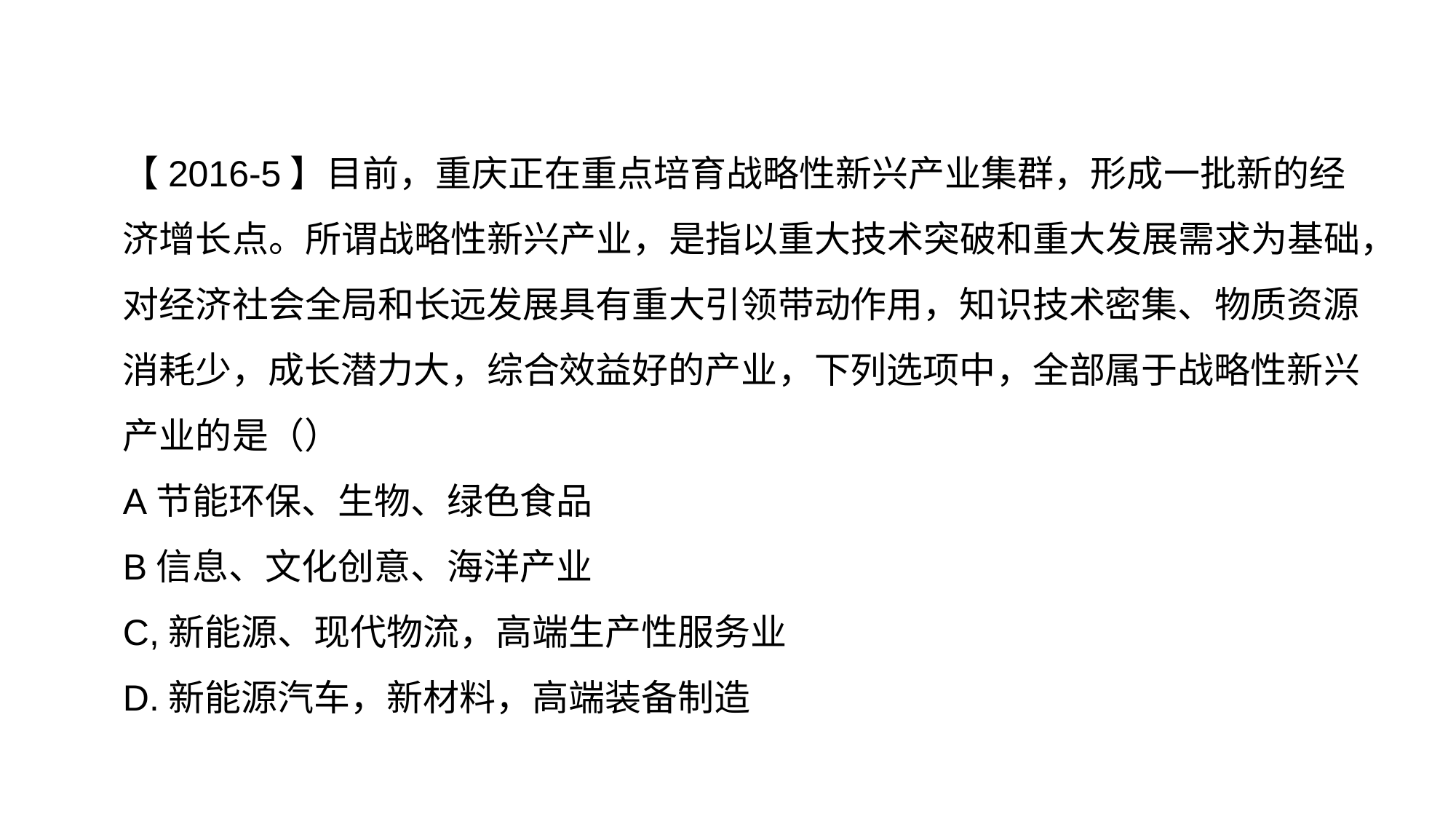

【2016-5】目前，重庆正在重点培育战略性新兴产业集群，形成一批新的经济增长点。所谓战略性新兴产业，是指以重大技术突破和重大发展需求为基础，对经济社会全局和长远发展具有重大引领带动作用，知识技术密集、物质资源消耗少，成长潜力大，综合效益好的产业，下列选项中，全部属于战略性新兴产业的是（）
A节能环保、生物、绿色食品
B信息、文化创意、海洋产业
C,新能源、现代物流，高端生产性服务业
D.新能源汽车，新材料，高端装备制造